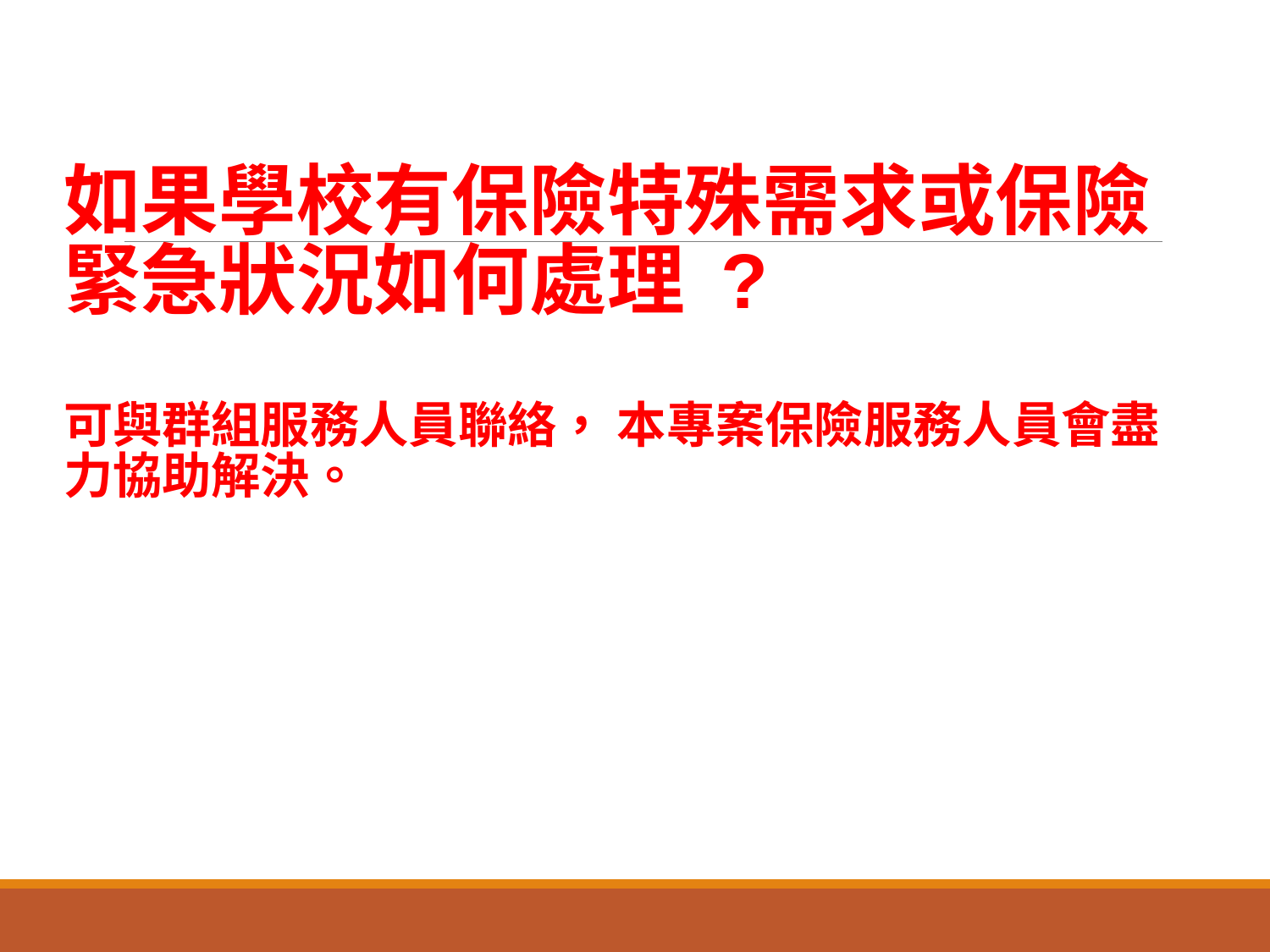

# 如果學校有保險特殊需求或保險緊急狀況如何處理 ? 可與群組服務人員聯絡， 本專案保險服務人員會盡力協助解決。